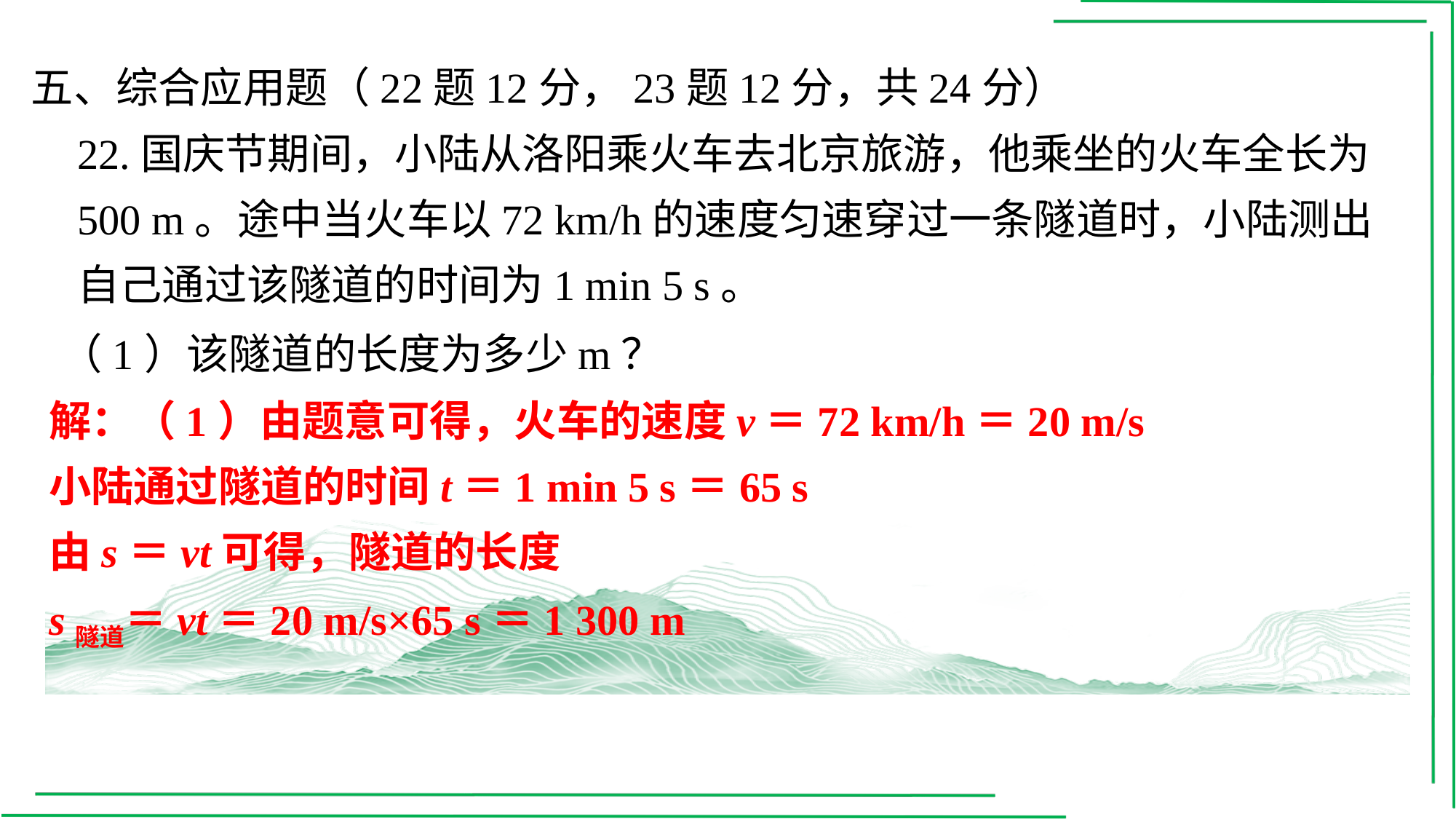

五、综合应用题（22题12分，23题12分，共24分）
22.国庆节期间，小陆从洛阳乘火车去北京旅游，他乘坐的火车全长为500 m。途中当火车以72 km/h的速度匀速穿过一条隧道时，小陆测出自己通过该隧道的时间为1 min 5 s。
（1）该隧道的长度为多少m？
解：（1）由题意可得，火车的速度v＝72 km/h＝20 m/s
小陆通过隧道的时间t＝1 min 5 s＝65 s
由s＝vt可得，隧道的长度
s隧道＝vt＝20 m/s×65 s＝1 300 m